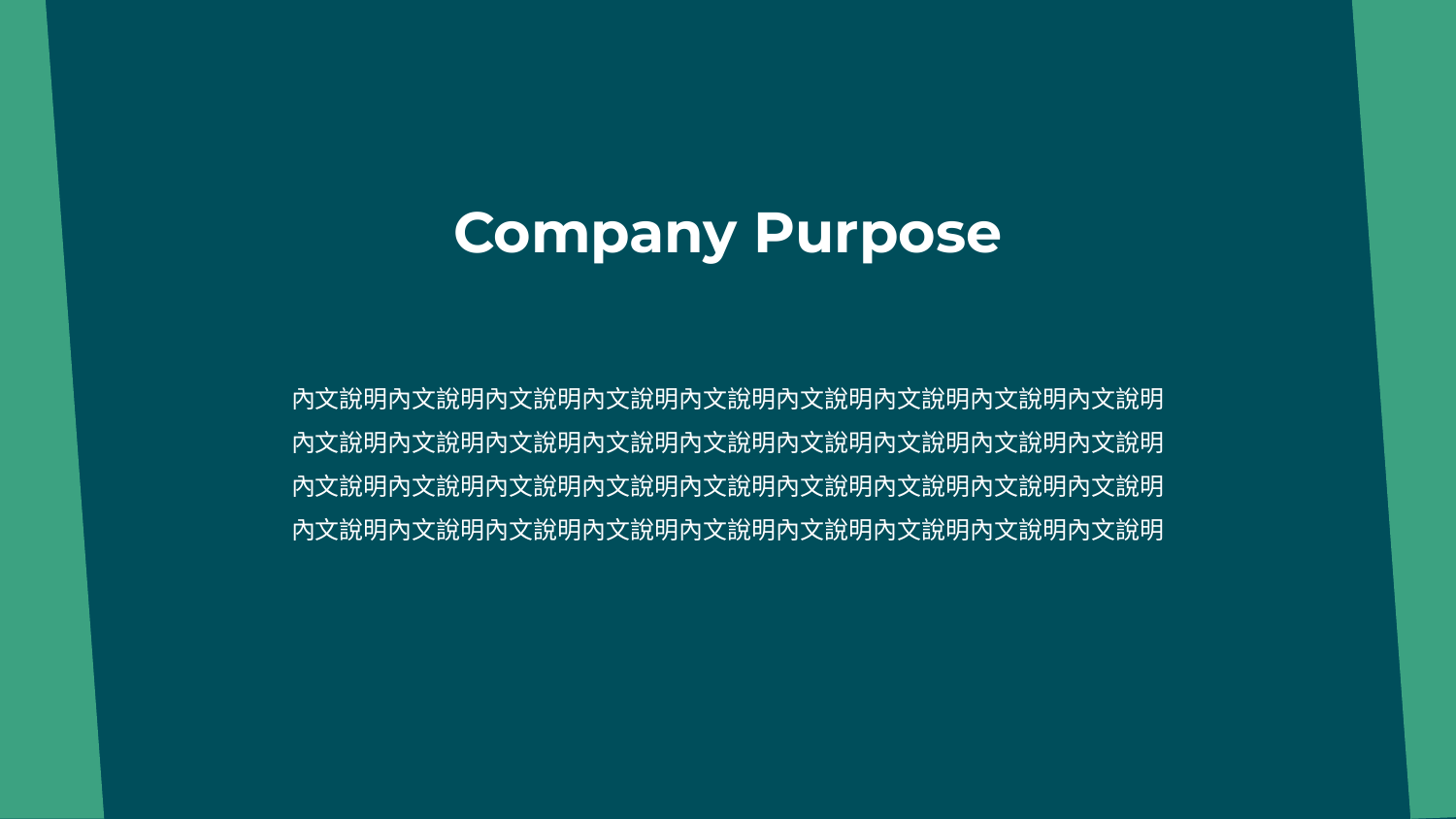

# Company Purpose
內文說明內文說明內文說明內文說明內文說明內文說明內文說明內文說明內文說明內文說明內文說明內文說明內文說明內文說明內文說明內文說明內文說明內文說明內文說明內文說明內文說明內文說明內文說明內文說明內文說明內文說明內文說明內文說明內文說明內文說明內文說明內文說明內文說明內文說明內文說明內文說明